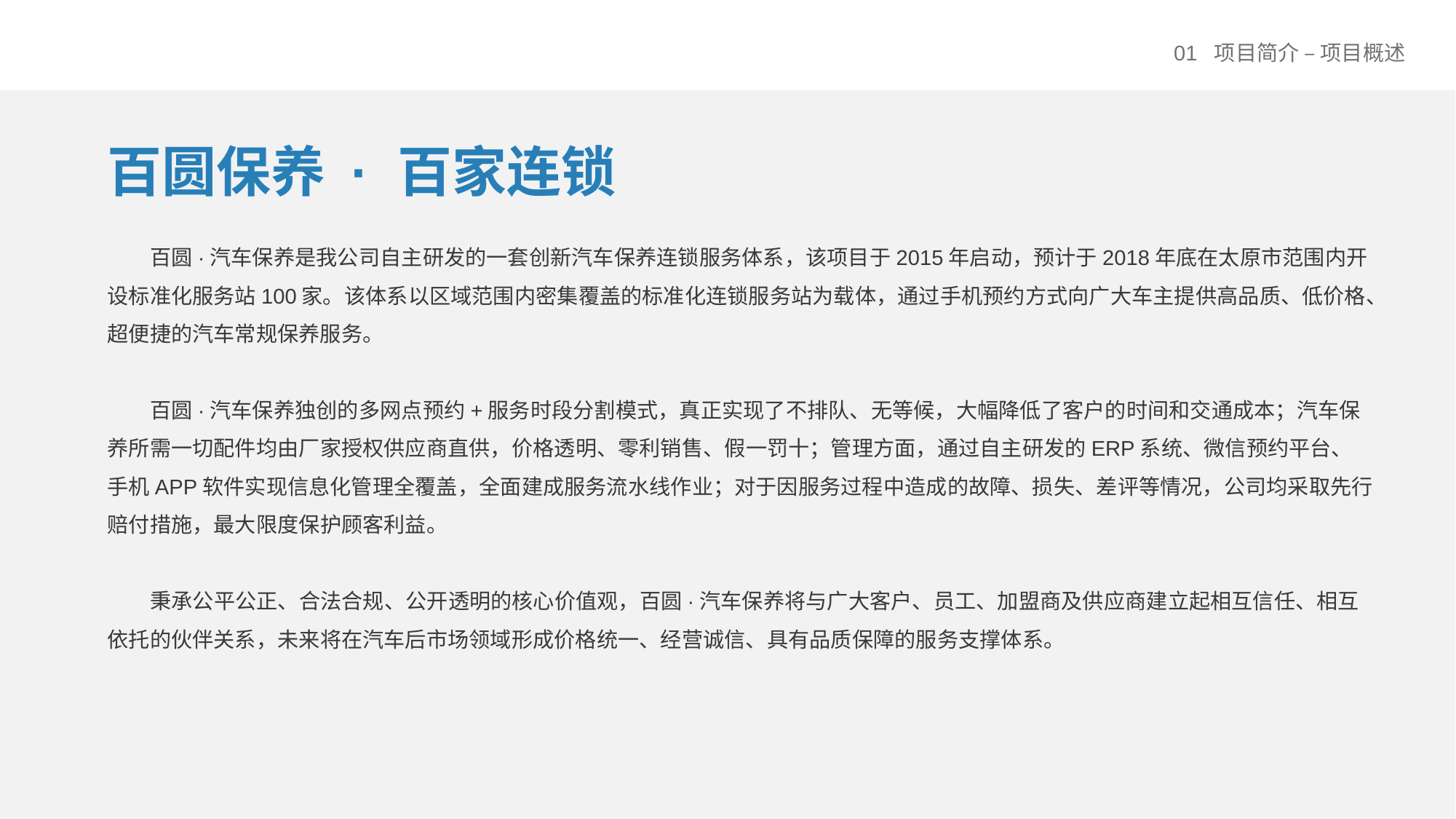

01  项目简介 – 项目概述
百圆保养 · 百家连锁
        百圆·汽车保养是我公司自主研发的一套创新汽车保养连锁服务体系，该项目于2015年启动，预计于2018年底在太原市范围内开设标准化服务站100家。该体系以区域范围内密集覆盖的标准化连锁服务站为载体，通过手机预约方式向广大车主提供高品质、低价格、超便捷的汽车常规保养服务。

        百圆·汽车保养独创的多网点预约+服务时段分割模式，真正实现了不排队、无等候，大幅降低了客户的时间和交通成本；汽车保养所需一切配件均由厂家授权供应商直供，价格透明、零利销售、假一罚十；管理方面，通过自主研发的ERP系统、微信预约平台、手机APP软件实现信息化管理全覆盖，全面建成服务流水线作业；对于因服务过程中造成的故障、损失、差评等情况，公司均采取先行赔付措施，最大限度保护顾客利益。

        秉承公平公正、合法合规、公开透明的核心价值观，百圆·汽车保养将与广大客户、员工、加盟商及供应商建立起相互信任、相互依托的伙伴关系，未来将在汽车后市场领域形成价格统一、经营诚信、具有品质保障的服务支撑体系。